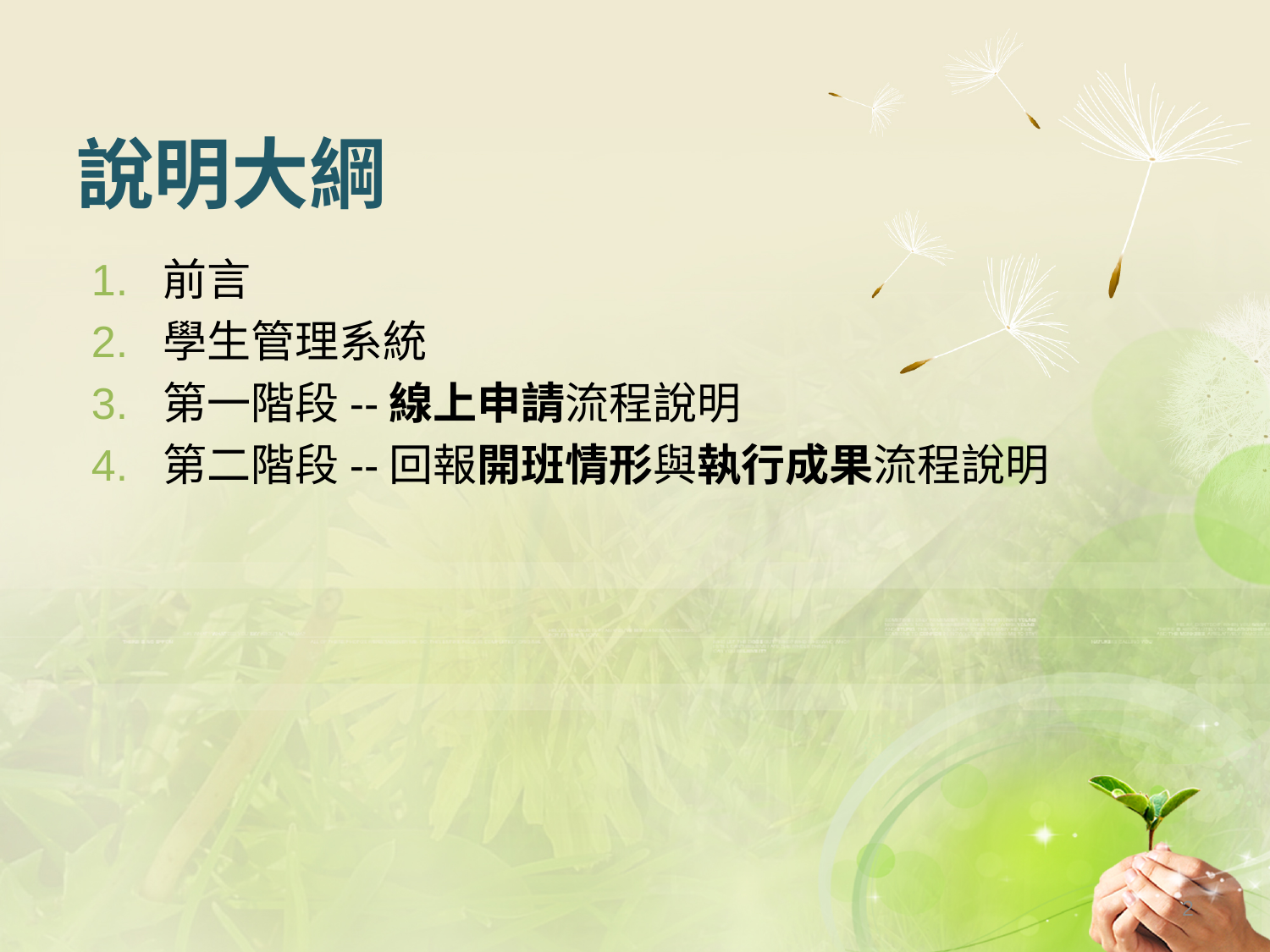

# 說明大綱
前言
學生管理系統
第一階段--線上申請流程說明
第二階段--回報開班情形與執行成果流程說明

2